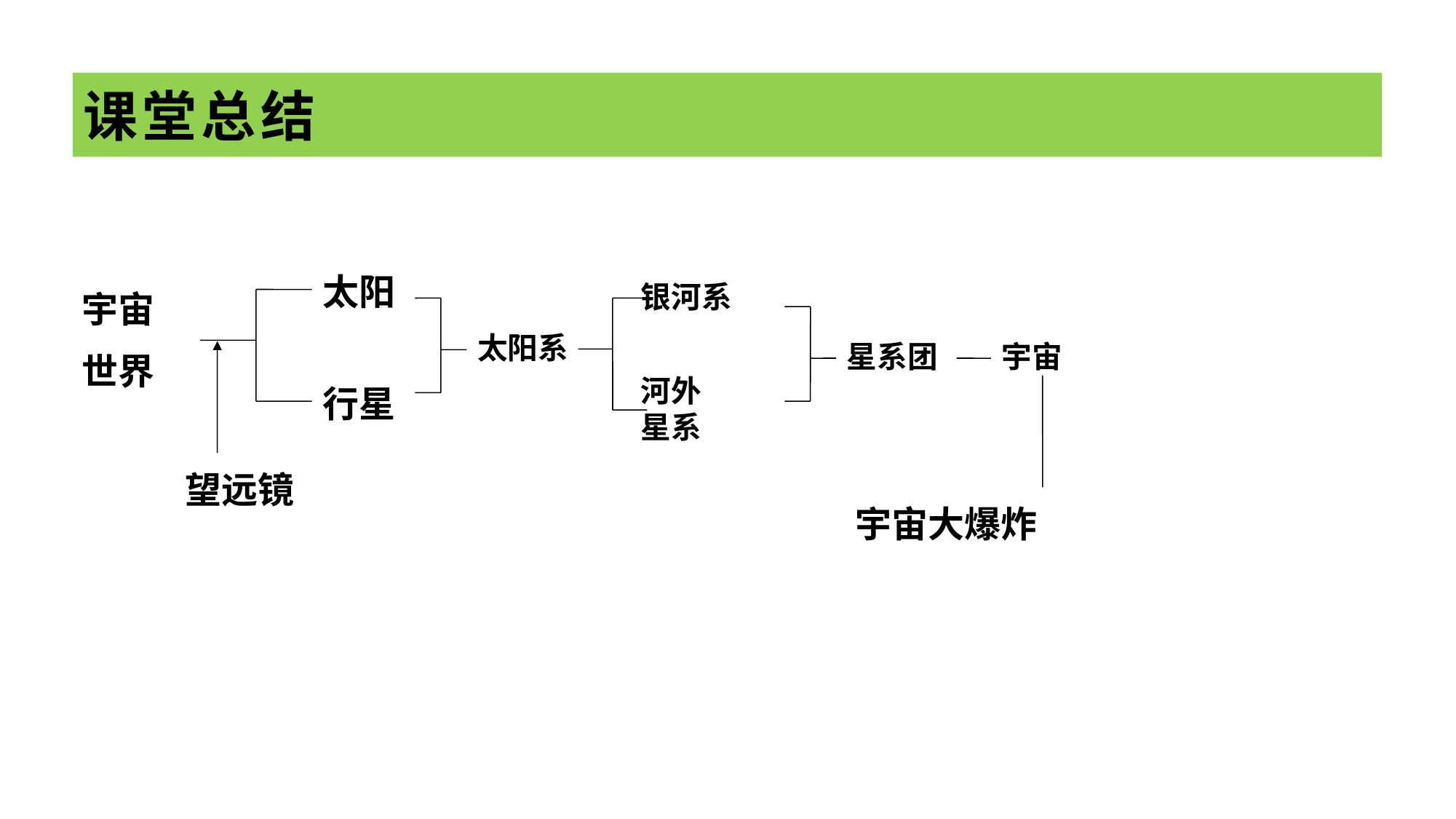

# 课堂总结
太阳
银河系
宇宙
世界

太阳系
星系团
宇宙

河外　　星系
行星

望远镜
宇宙大爆炸